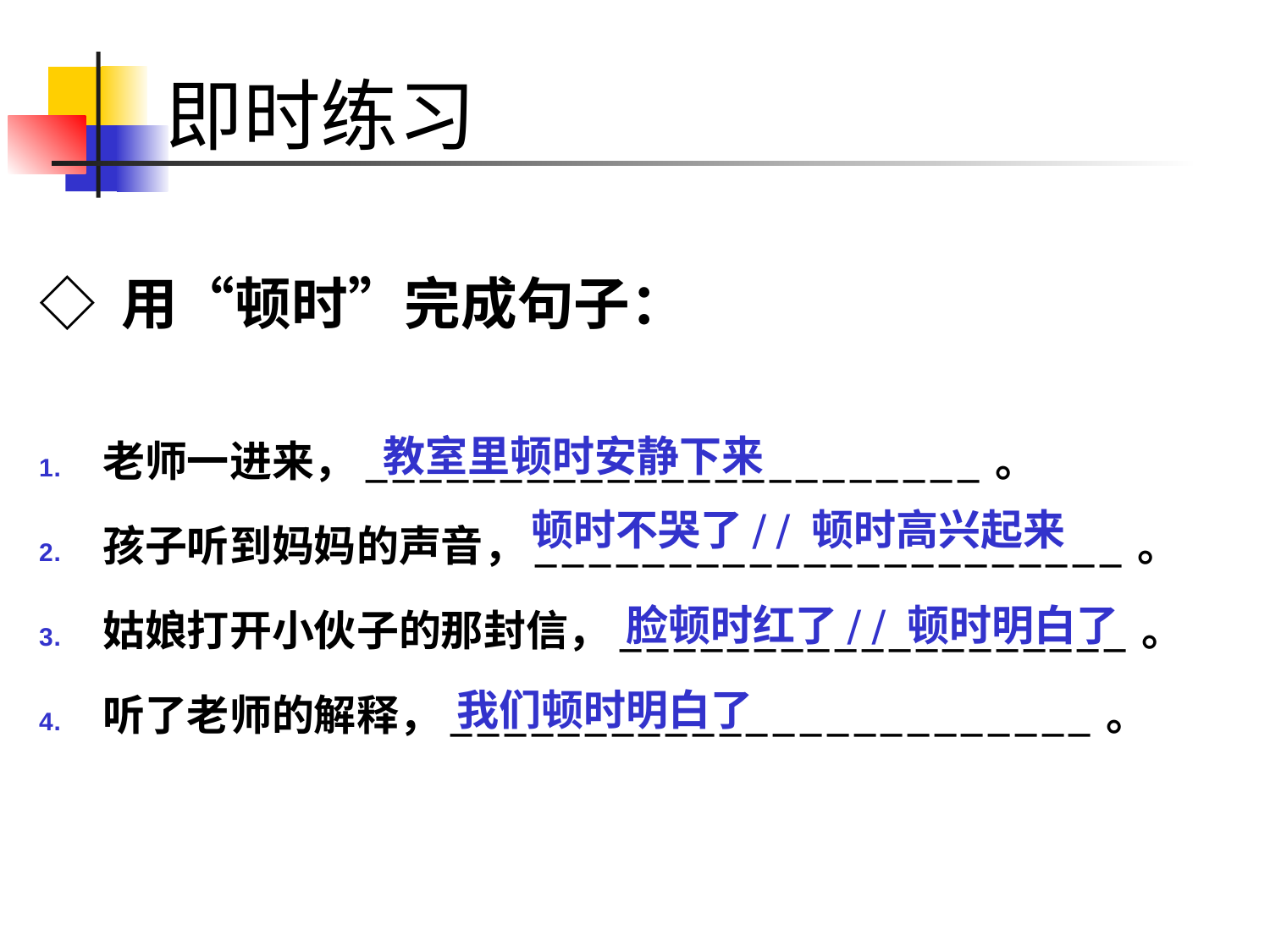

# 即时练习
◇ 用“顿时”完成句子：

老师一进来，_______________________。
孩子听到妈妈的声音，______________________。
姑娘打开小伙子的那封信，___________________。
听了老师的解释，________________________。
教室里顿时安静下来
顿时不哭了//顿时高兴起来
脸顿时红了//顿时明白了
我们顿时明白了